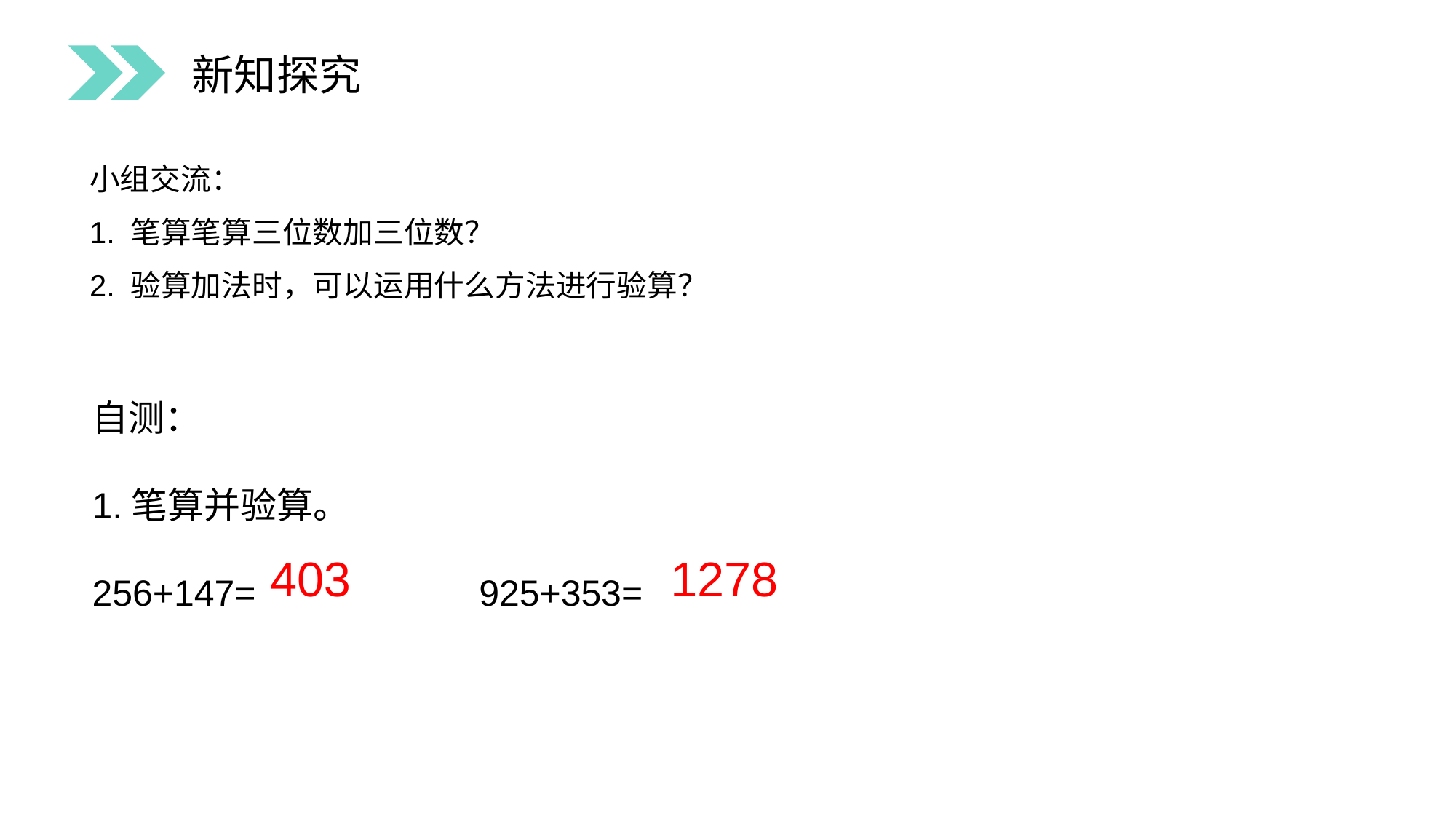

新知探究
小组交流：
1. 笔算笔算三位数加三位数？
2. 验算加法时，可以运用什么方法进行验算？
自测：
1.笔算并验算。
256+147=                      925+353=
403
1278